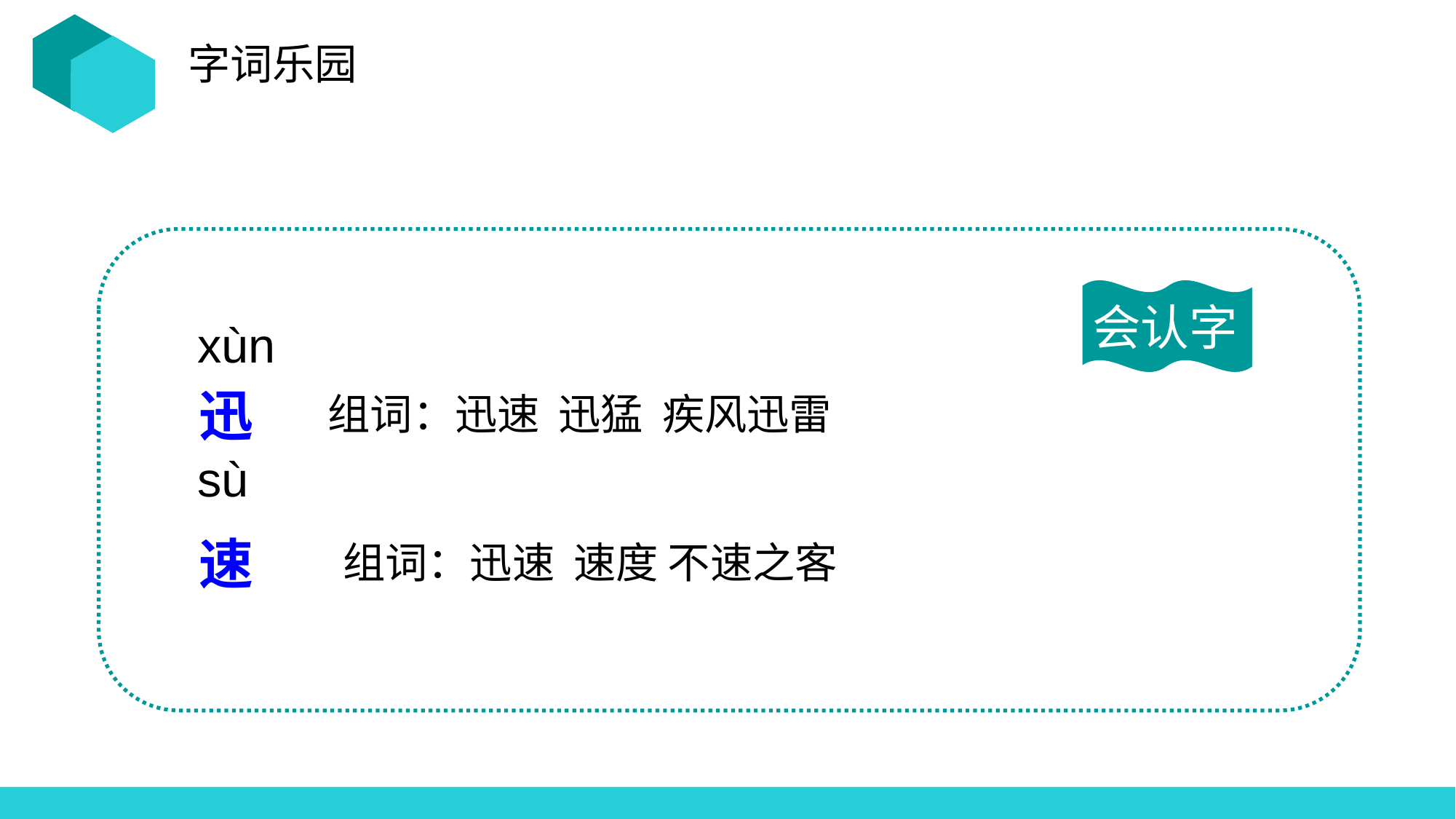

字词乐园

会认字
xùn
迅
组词：迅速  迅猛  疾风迅雷
sù
速
组词：迅速  速度 不速之客